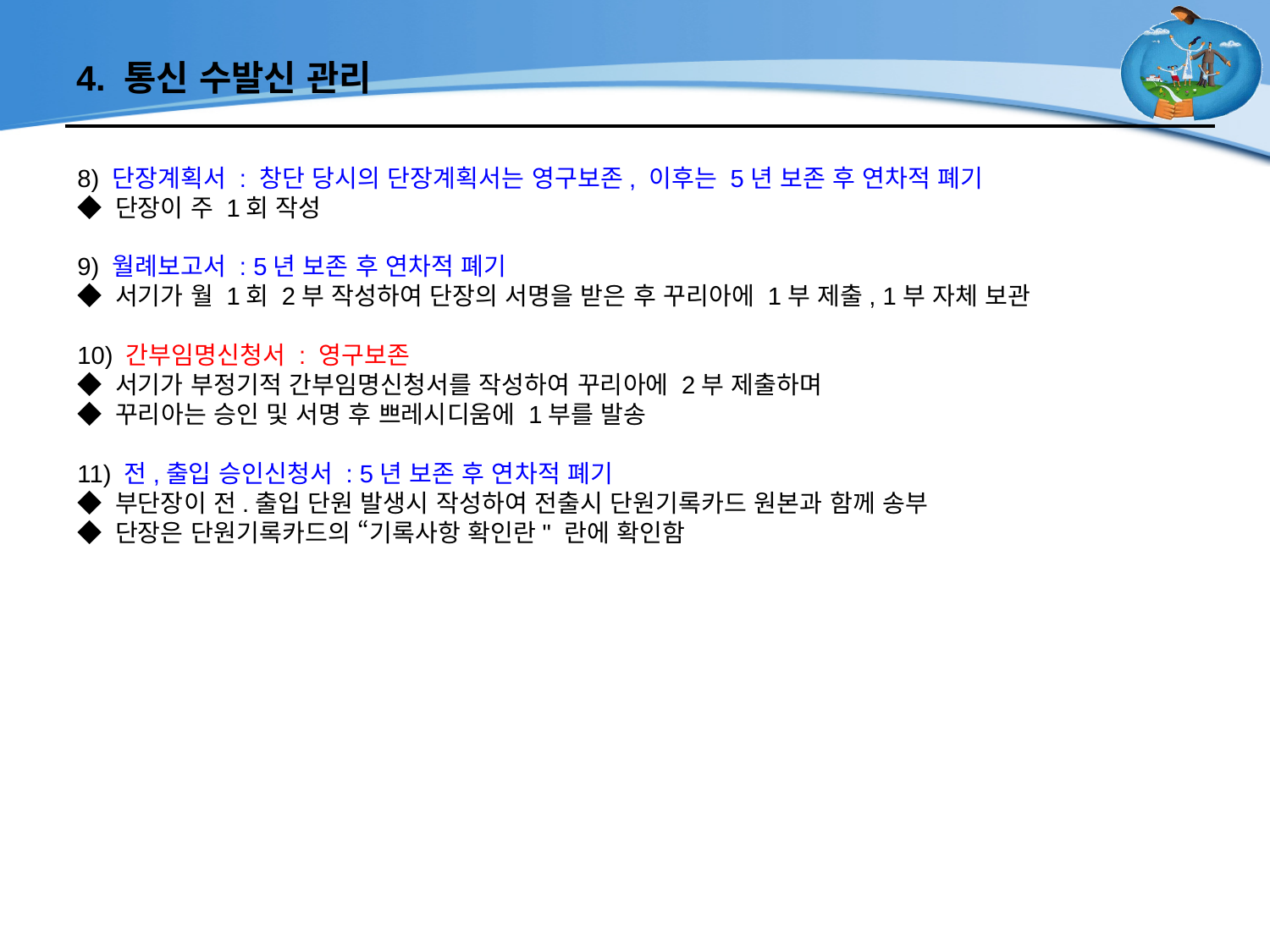

# 4. 통신 수발신 관리
8) 단장계획서 : 창단 당시의 단장계획서는 영구보존, 이후는 5년 보존 후 연차적 폐기
◆ 단장이 주 1회 작성

9) 월례보고서 : 5년 보존 후 연차적 폐기
◆ 서기가 월 1회 2부 작성하여 단장의 서명을 받은 후 꾸리아에 1부 제출, 1부 자체 보관

10) 간부임명신청서 : 영구보존
◆ 서기가 부정기적 간부임명신청서를 작성하여 꾸리아에 2부 제출하며
◆ 꾸리아는 승인 및 서명 후 쁘레시디움에 1부를 발송

11) 전,출입 승인신청서 : 5년 보존 후 연차적 폐기
◆ 부단장이 전.출입 단원 발생시 작성하여 전출시 단원기록카드 원본과 함께 송부
◆ 단장은 단원기록카드의 “기록사항 확인란" 란에 확인함